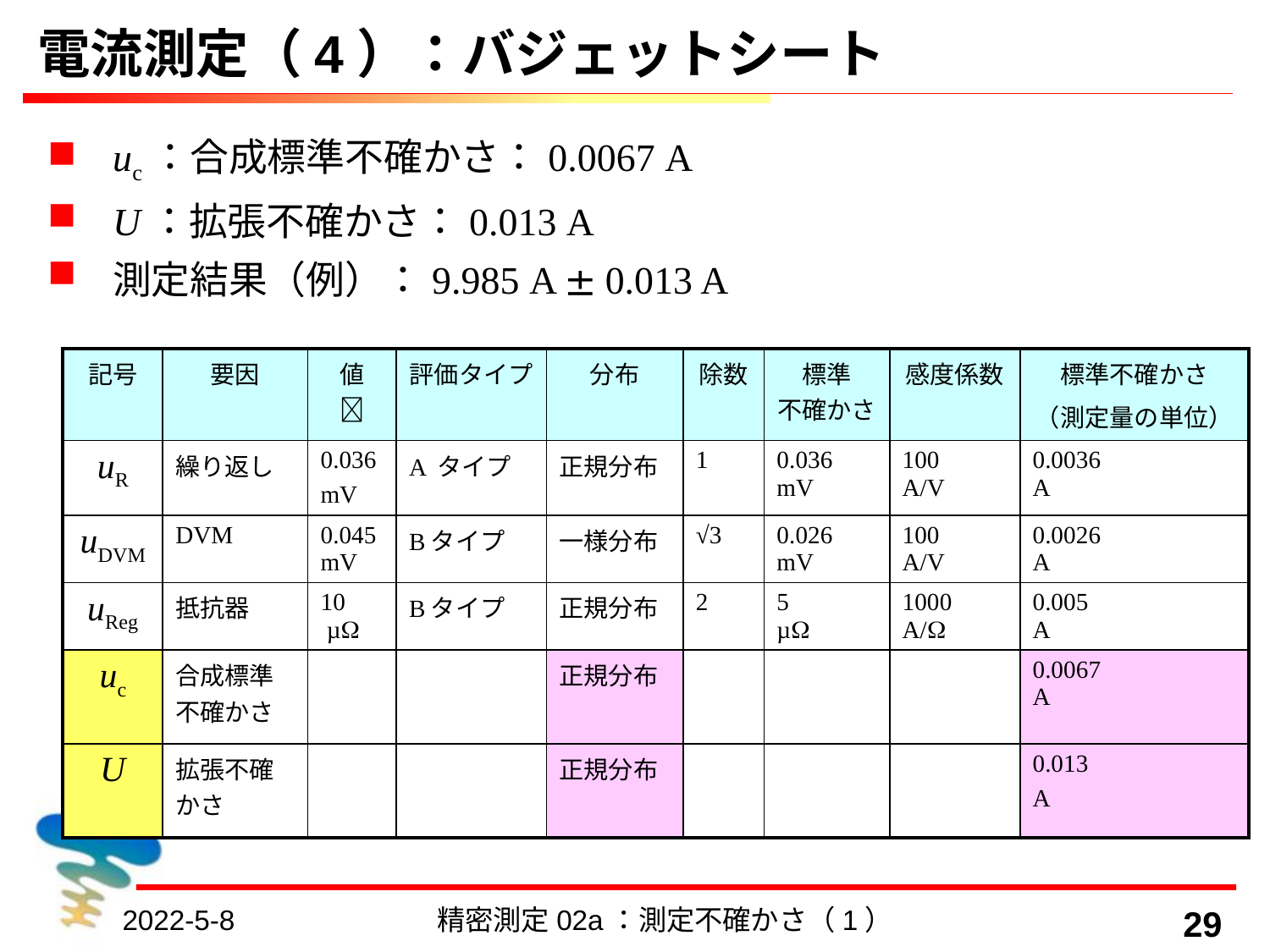

# 電流測定（4）：バジェットシート
uc：合成標準不確かさ：0.0067 A
U：拡張不確かさ：0.013 A
測定結果（例）：9.985 A ± 0.013 A
| 記号 | 要因 | 値 ± | 評価タイプ | 分布 | 除数 | 標準 不確かさ | 感度係数 | 標準不確かさ （測定量の単位） |
| --- | --- | --- | --- | --- | --- | --- | --- | --- |
| uR | 繰り返し | 0.036 mV | A タイプ | 正規分布 | 1 | 0.036 mV | 100 A/V | 0.0036 A |
| uDVM | DVM | 0.045mV | Bタイプ | 一様分布 | √3 | 0.026 mV | 100 A/V | 0.0026 A |
| uReg | 抵抗器 | 10 µΩ | Bタイプ | 正規分布 | 2 | 5 µΩ | 1000 A/Ω | 0.005 A |
| uc | 合成標準 不確かさ |  |  | 正規分布 |  |  |  | 0.0067 A |
| U | 拡張不確かさ |  |  | 正規分布 |  |  |  | 0.013 A |
2022-5-8
精密測定02a：測定不確かさ（1）
29